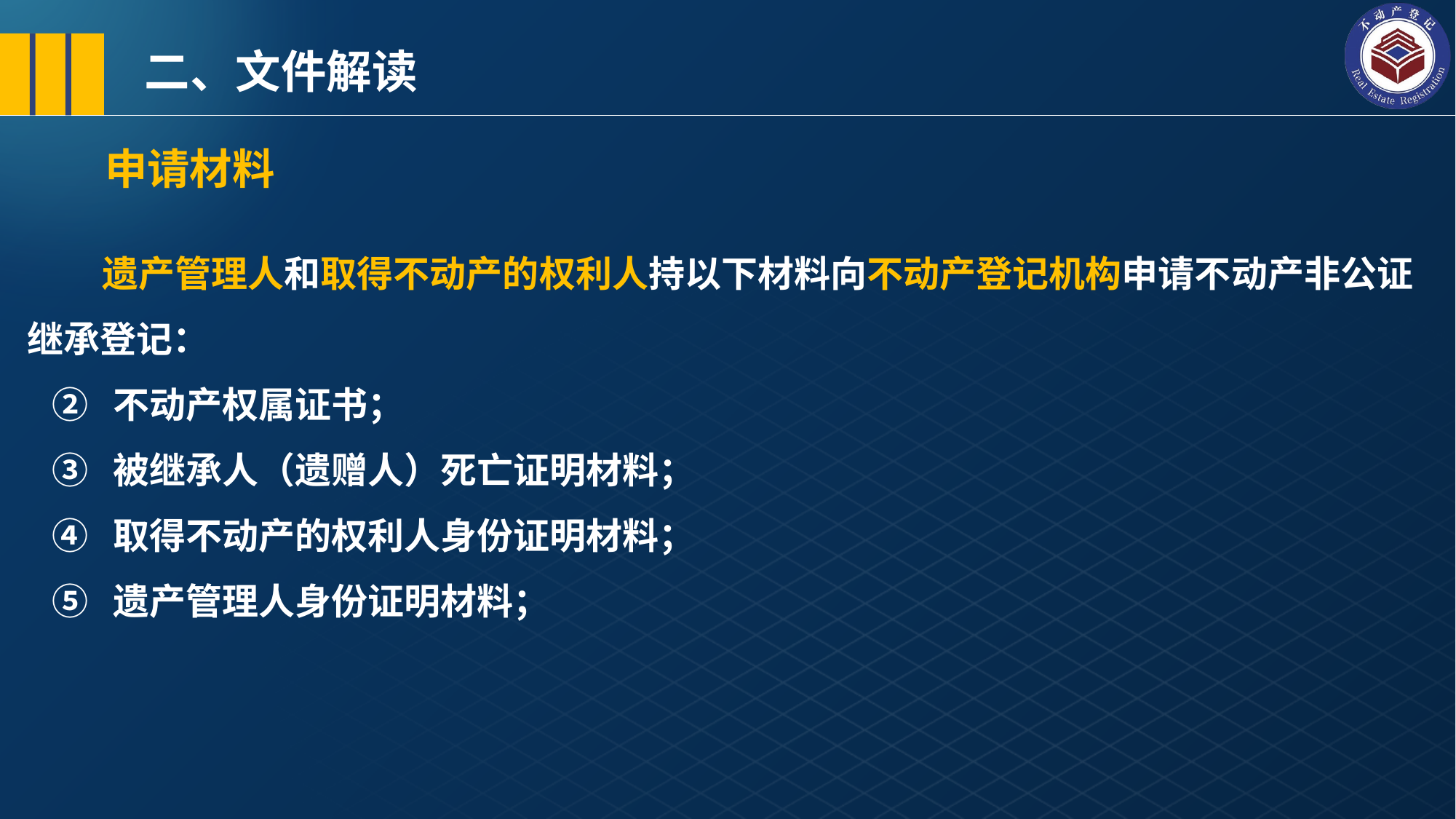

二、文件解读
      申请材料
        遗产管理人和取得不动产的权利人持以下材料向不动产登记机构申请不动产非公证继承登记：
   ②  不动产权属证书；
   ③  被继承人（遗赠人）死亡证明材料；
   ④  取得不动产的权利人身份证明材料；
   ⑤  遗产管理人身份证明材料；